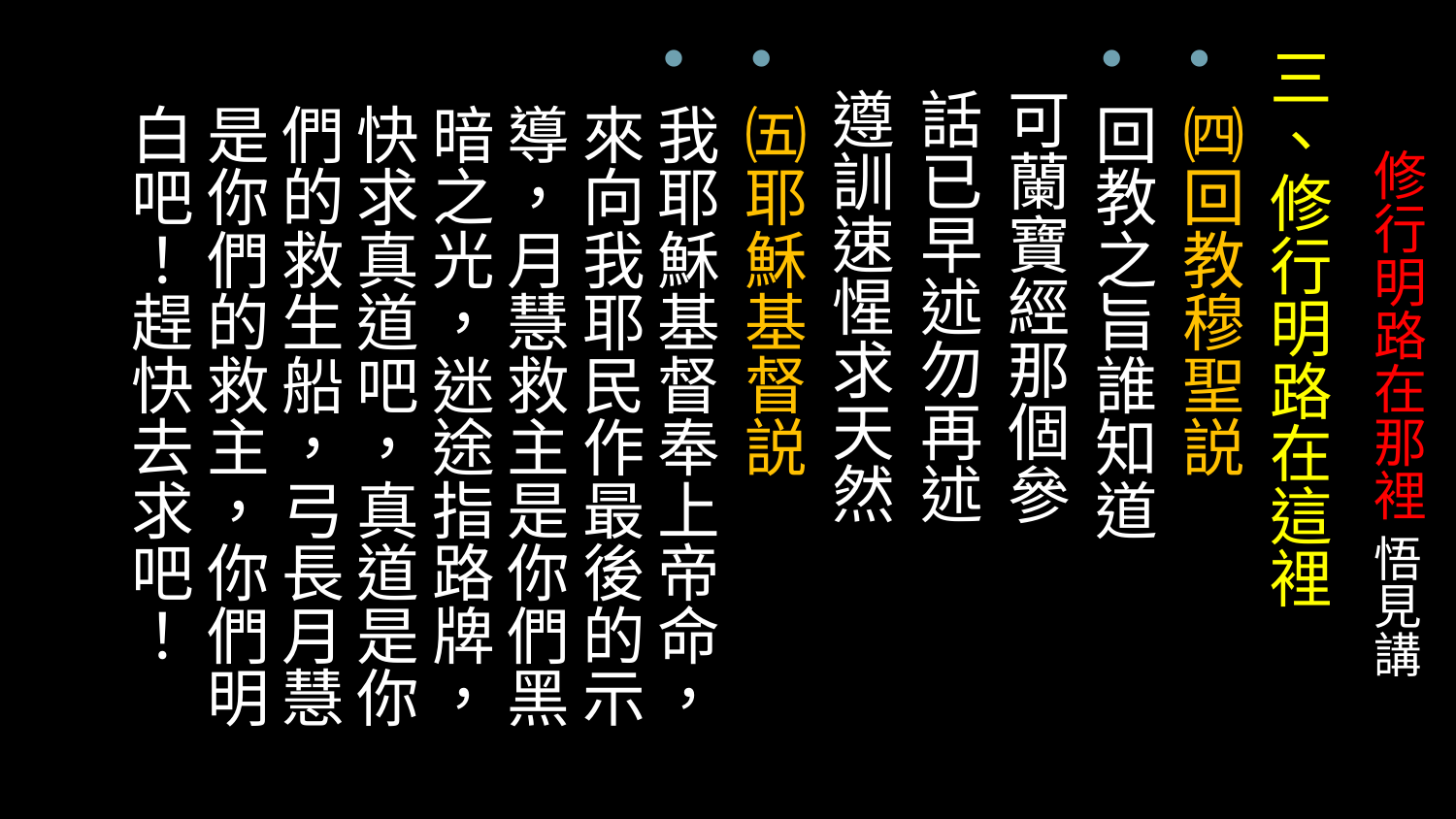

三、修行明路在這裡
㈣回教穆聖説
回教之旨誰知道
  可蘭寶經那個參
  話已早述勿再述
  遵訓速惺求天然
㈤耶穌基督説
我耶穌基督奉上帝命，來向我耶民作最後的示導，月慧救主是你們黑暗之光，迷途指路牌，快求真道吧，真道是你們的救生船，弓長月慧是你們的救主，你們明白吧！趕快去求吧！

# 修行明路在那裡 悟見講